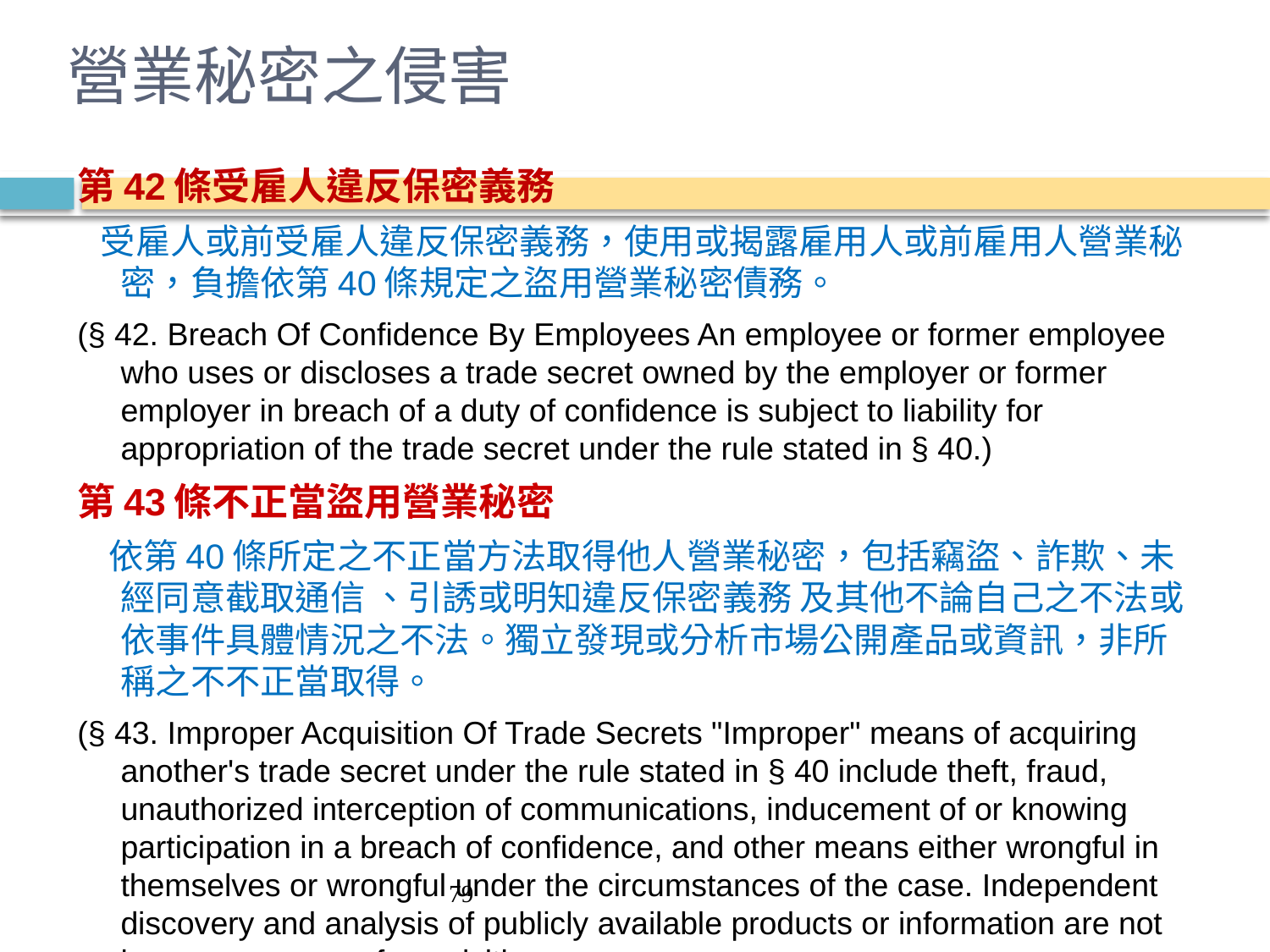

# 營業秘密之侵害
第42條受雇人違反保密義務
  受雇人或前受雇人違反保密義務，使用或揭露雇用人或前雇用人營業秘密，負擔依第40條規定之盜用營業秘密債務。
(§ 42. Breach Of Confidence By Employees An employee or former employee who uses or discloses a trade secret owned by the employer or former employer in breach of a duty of confidence is subject to liability for appropriation of the trade secret under the rule stated in § 40.)
第43條不正當盜用營業秘密
   依第40條所定之不正當方法取得他人營業秘密，包括竊盜、詐欺、未經同意截取通信 、引誘或明知違反保密義務 及其他不論自己之不法或依事件具體情況之不法。獨立發現或分析市場公開產品或資訊，非所稱之不不正當取得。
(§ 43. Improper Acquisition Of Trade Secrets "Improper" means of acquiring another's trade secret under the rule stated in § 40 include theft, fraud, unauthorized interception of communications, inducement of or knowing participation in a breach of confidence, and other means either wrongful in themselves or wrongful under the circumstances of the case. Independent discovery and analysis of publicly available products or information are not improper means of acquisition.
79